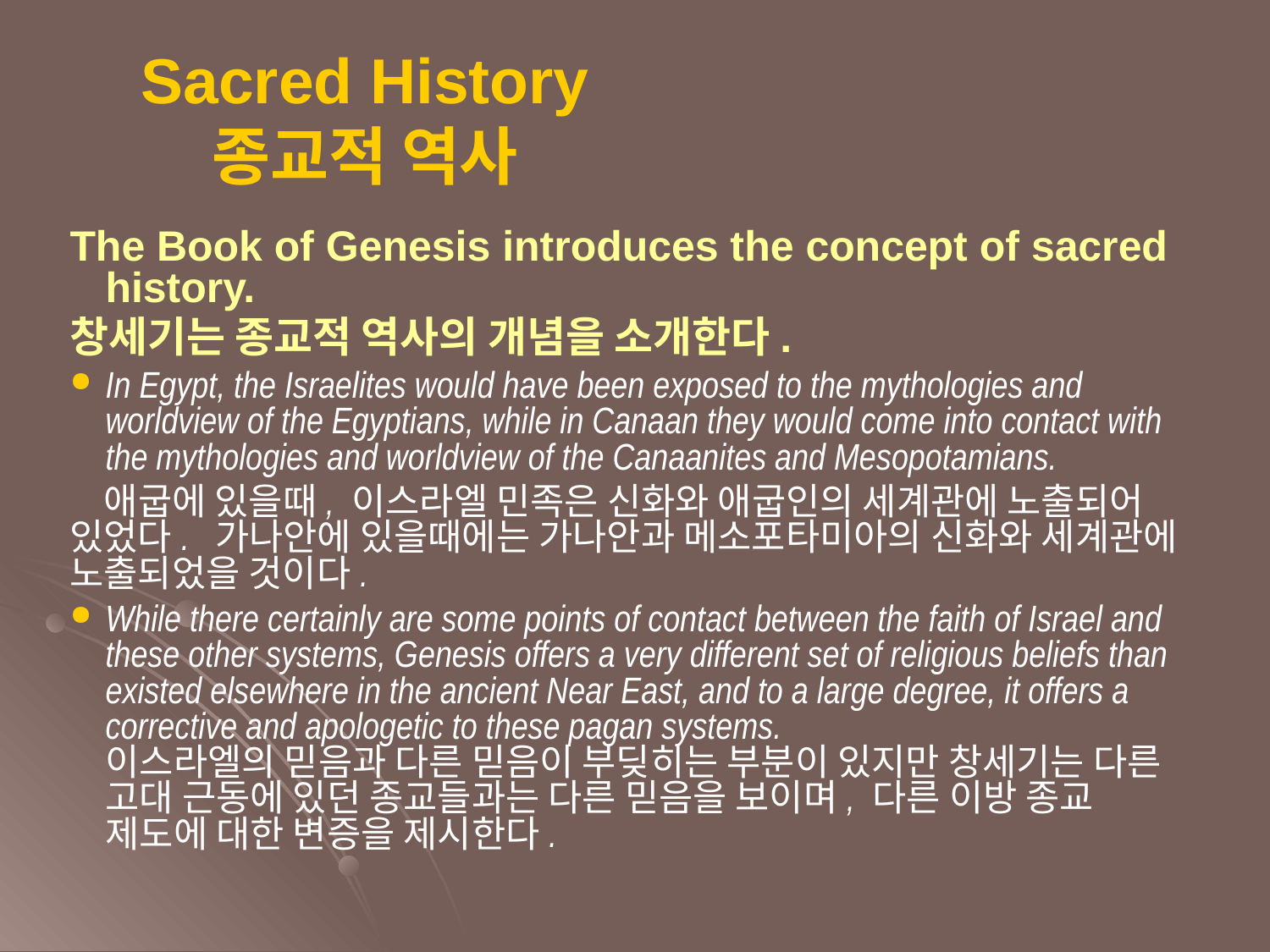

Sacred History
종교적 역사
The Book of Genesis introduces the concept of sacred history.
창세기는 종교적 역사의 개념을 소개한다.
In Egypt, the Israelites would have been exposed to the mythologies and worldview of the Egyptians, while in Canaan they would come into contact with the mythologies and worldview of the Canaanites and Mesopotamians.
   애굽에 있을때, 이스라엘 민족은 신화와 애굽인의 세계관에 노출되어 있었다.  가나안에 있을때에는 가나안과 메소포타미아의 신화와 세계관에 노출되었을 것이다.
While there certainly are some points of contact between the faith of Israel and these other systems, Genesis offers a very different set of religious beliefs than existed elsewhere in the ancient Near East, and to a large degree, it offers a corrective and apologetic to these pagan systems.
이스라엘의 믿음과 다른 믿음이 부딪히는 부분이 있지만 창세기는 다른 고대 근동에 있던 종교들과는 다른 믿음을 보이며, 다른 이방 종교 제도에 대한 변증을 제시한다.